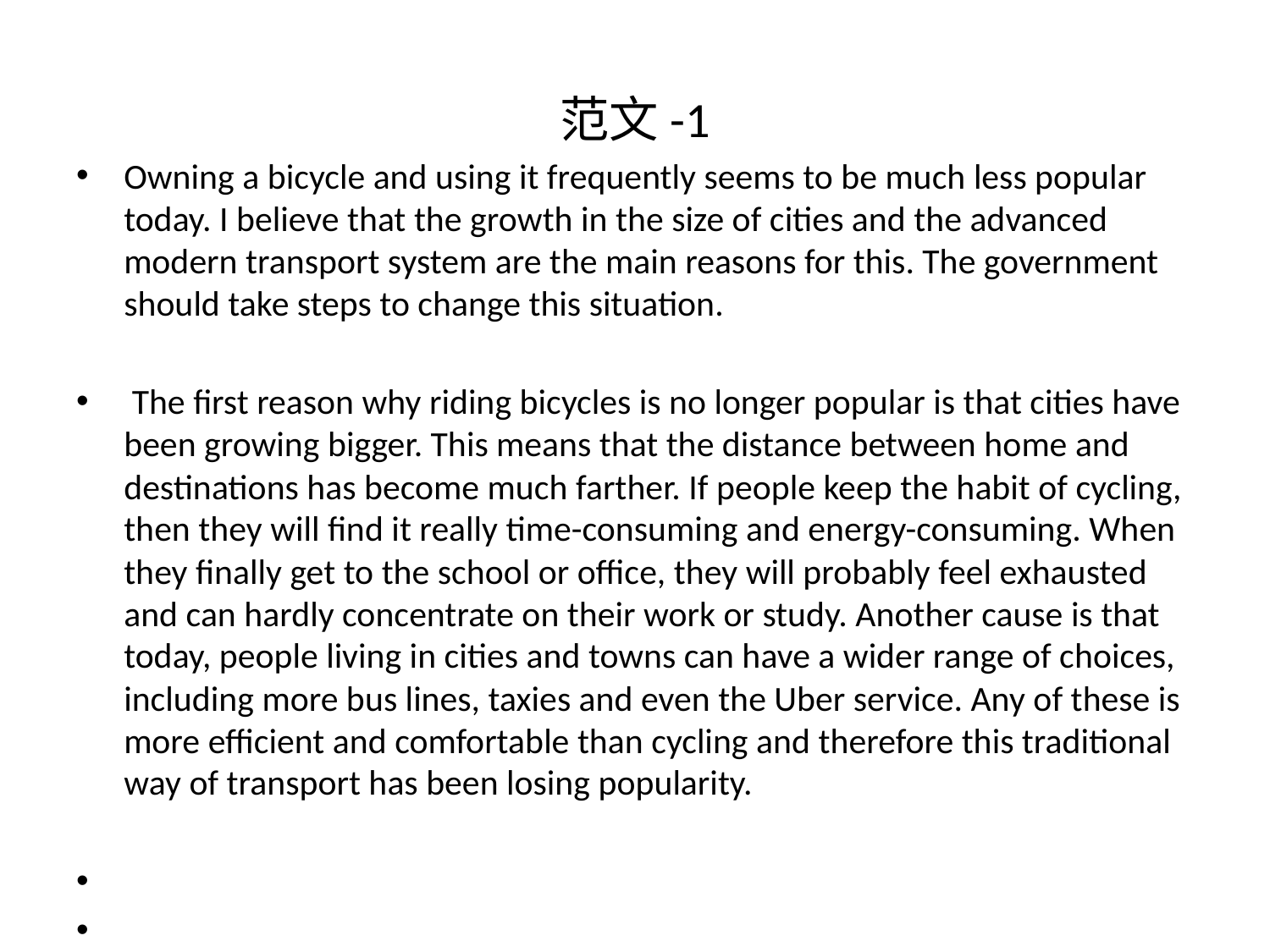

# 范文-1
Owning a bicycle and using it frequently seems to be much less popular today. I believe that the growth in the size of cities and the advanced modern transport system are the main reasons for this. The government should take steps to change this situation.

 The first reason why riding bicycles is no longer popular is that cities have been growing bigger. This means that the distance between home and destinations has become much farther. If people keep the habit of cycling, then they will find it really time-consuming and energy-consuming. When they finally get to the school or office, they will probably feel exhausted and can hardly concentrate on their work or study. Another cause is that today, people living in cities and towns can have a wider range of choices, including more bus lines, taxies and even the Uber service. Any of these is more efficient and comfortable than cycling and therefore this traditional way of transport has been losing popularity.